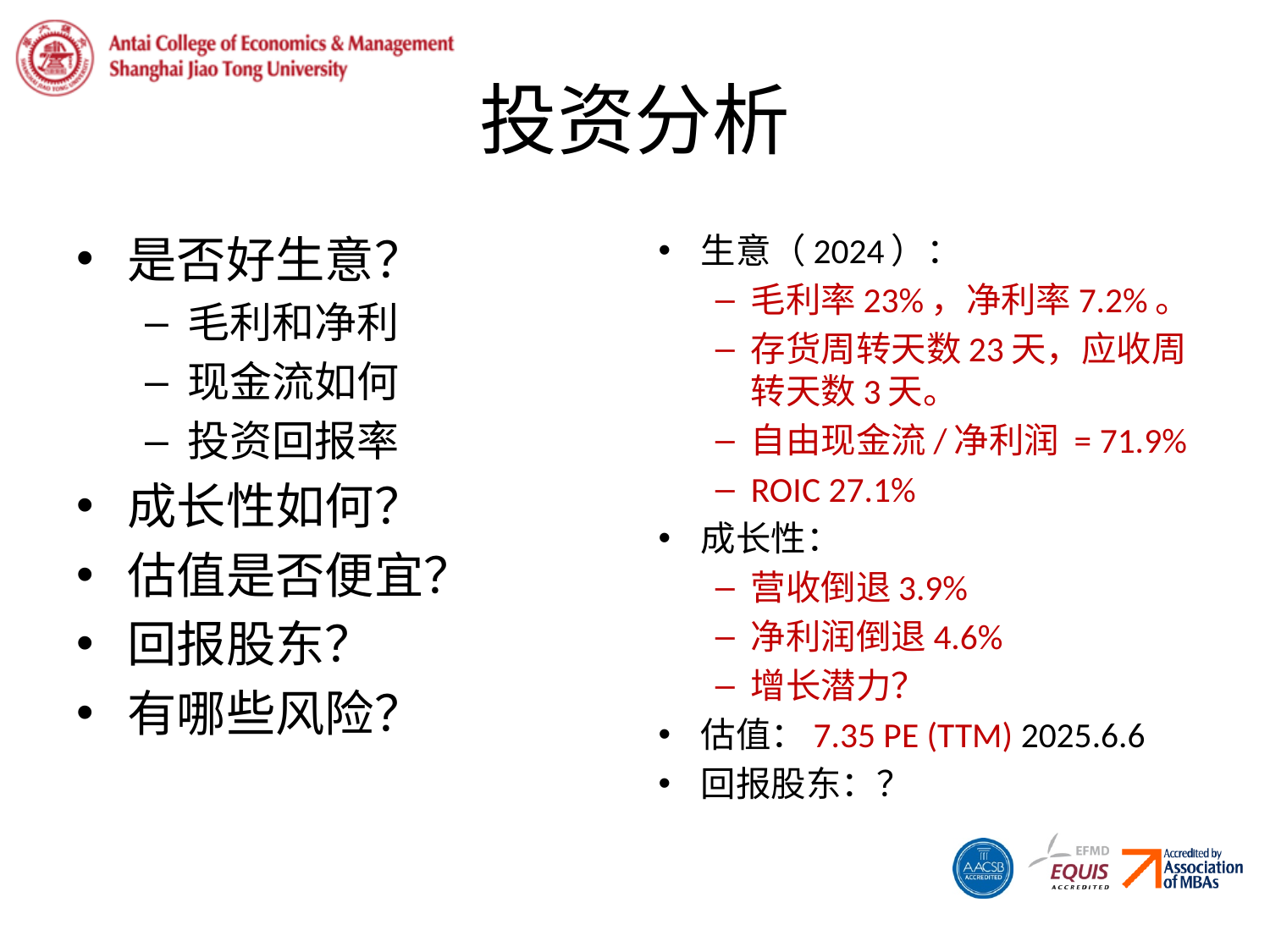

# 投资分析
是否好生意？
毛利和净利
现金流如何
投资回报率
成长性如何？
估值是否便宜？
回报股东？
有哪些风险？

生意（2024）：
毛利率23%，净利率7.2%。
存货周转天数23天，应收周转天数3天。
自由现金流/净利润 = 71.9%
ROIC 27.1%
成长性：
营收倒退3.9%
净利润倒退4.6%
增长潜力？
估值：7.35 PE (TTM) 2025.6.6
回报股东：？